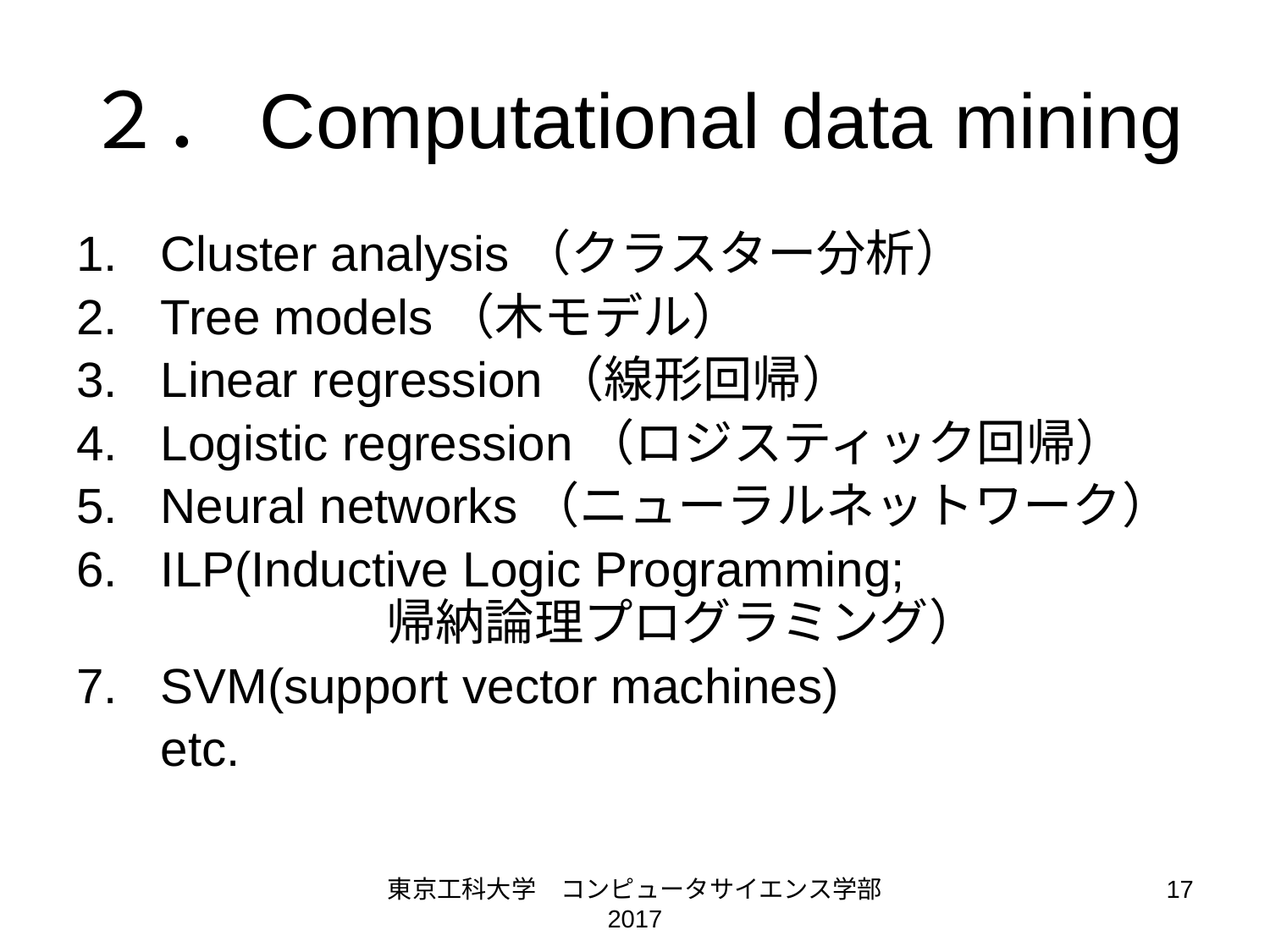

# ２．Computational data mining
Cluster analysis（クラスター分析）
Tree models（木モデル）
Linear regression（線形回帰）
Logistic regression（ロジスティック回帰）
Neural networks（ニューラルネットワーク）
ILP(Inductive Logic Programming;
	　　帰納論理プログラミング）
SVM(support vector machines)
	etc.
東京工科大学　コンピュータサイエンス学部 2017
17